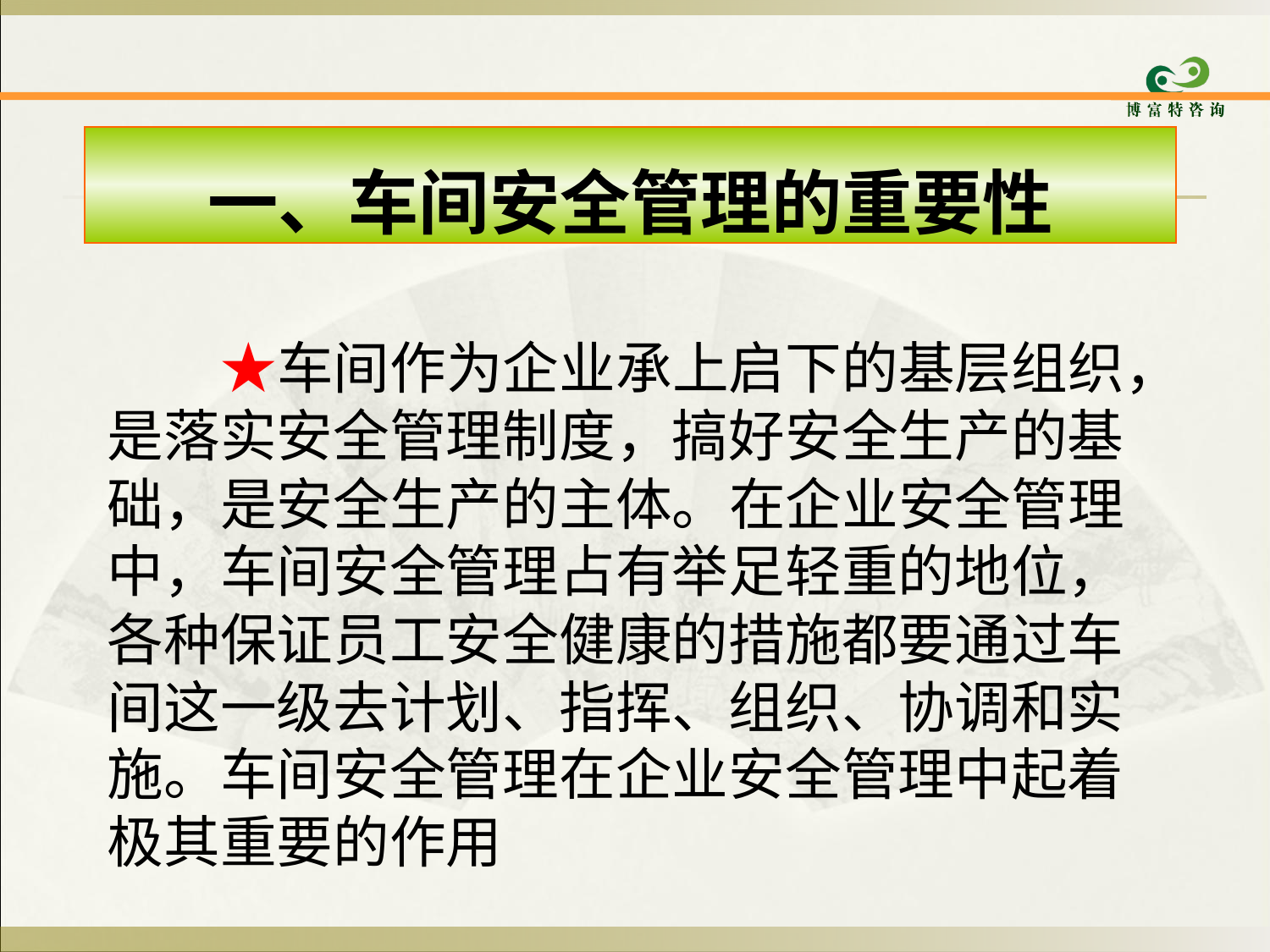

一、车间安全管理的重要性
　　★车间作为企业承上启下的基层组织，是落实安全管理制度，搞好安全生产的基础，是安全生产的主体。在企业安全管理中，车间安全管理占有举足轻重的地位，各种保证员工安全健康的措施都要通过车间这一级去计划、指挥、组织、协调和实施。车间安全管理在企业安全管理中起着极其重要的作用
13